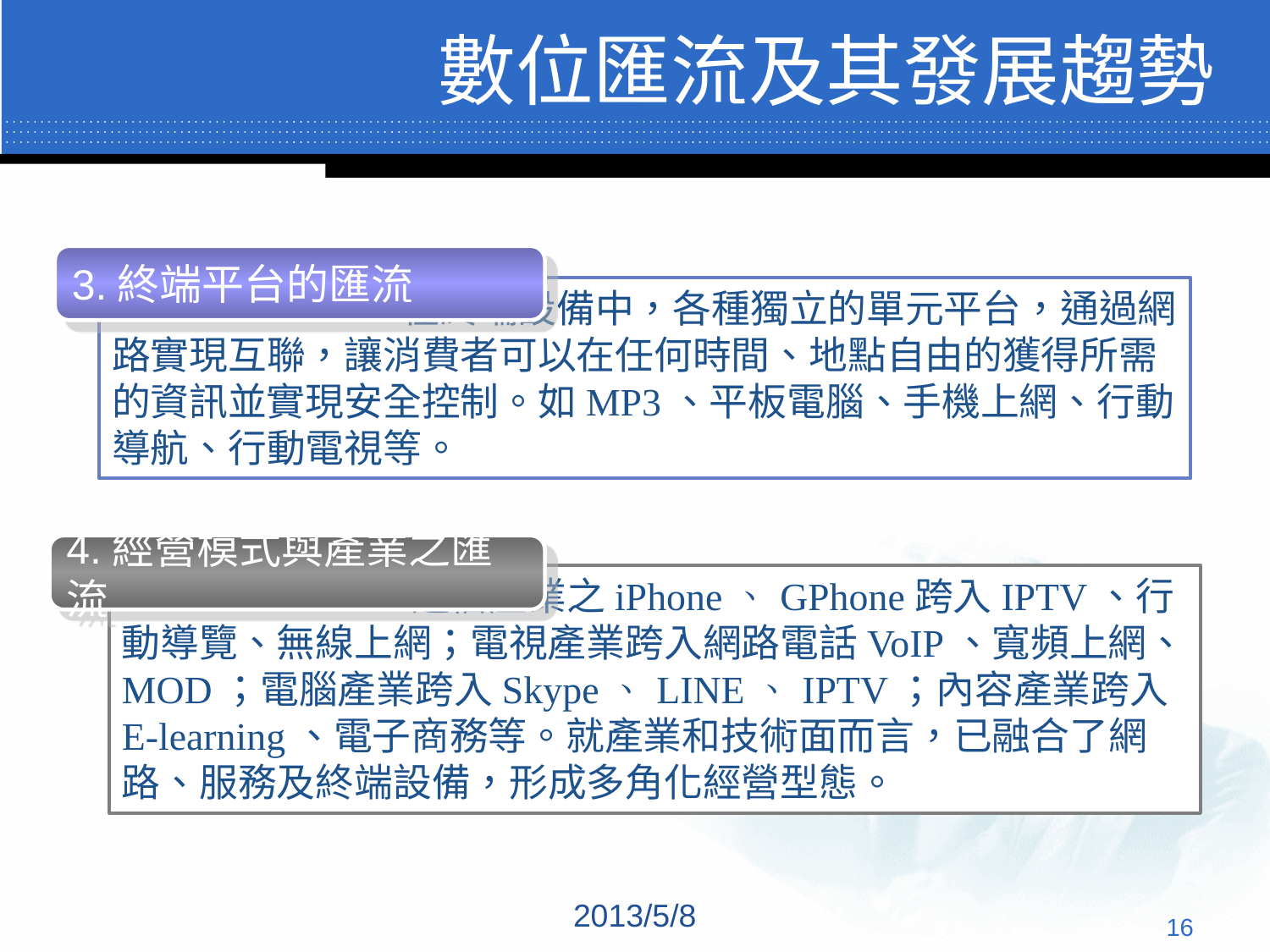

# 數位匯流及其發展趨勢
3.終端平台的匯流
                          在終端設備中，各種獨立的單元平台，通過網路實現互聯，讓消費者可以在任何時間、地點自由的獲得所需的資訊並實現安全控制。如MP3、平板電腦、手機上網、行動導航、行動電視等。
4.經營模式與產業之匯流
                          通信產業之iPhone、GPhone跨入IPTV、行動導覽、無線上網；電視產業跨入網路電話VoIP、寬頻上網、MOD；電腦產業跨入Skype、LINE、IPTV；內容產業跨入E-learning、電子商務等。就產業和技術面而言，已融合了網路、服務及終端設備，形成多角化經營型態。
2013/5/8
16